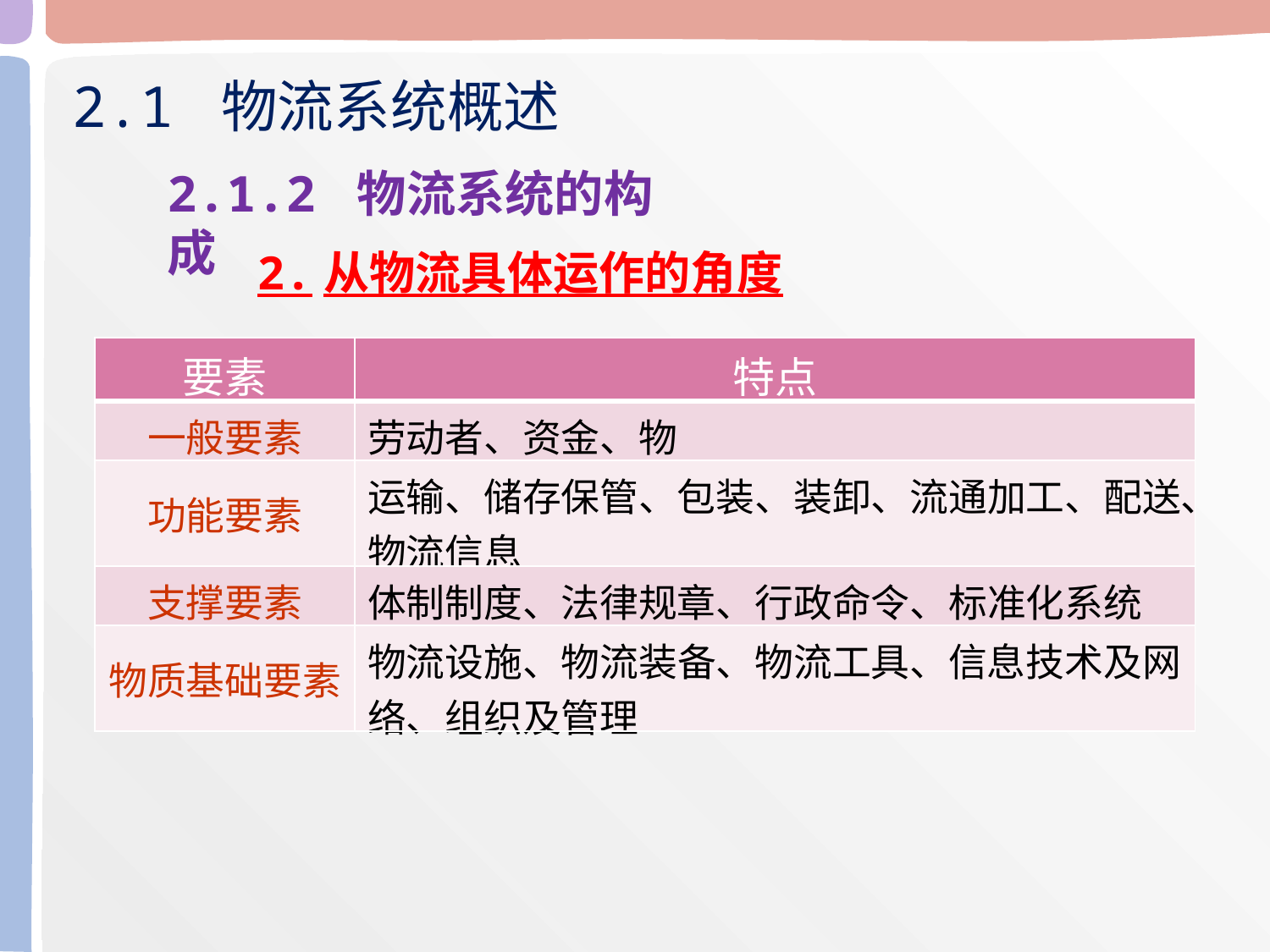

2.1 物流系统概述
2.1.2 物流系统的构成
2.从物流具体运作的角度
| 要素 | 特点 |
| --- | --- |
| 一般要素 | 劳动者、资金、物 |
| 功能要素 | 运输、储存保管、包装、装卸、流通加工、配送、物流信息 |
| 支撑要素 | 体制制度、法律规章、行政命令、标准化系统 |
| 物质基础要素 | 物流设施、物流装备、物流工具、信息技术及网络、组织及管理 |